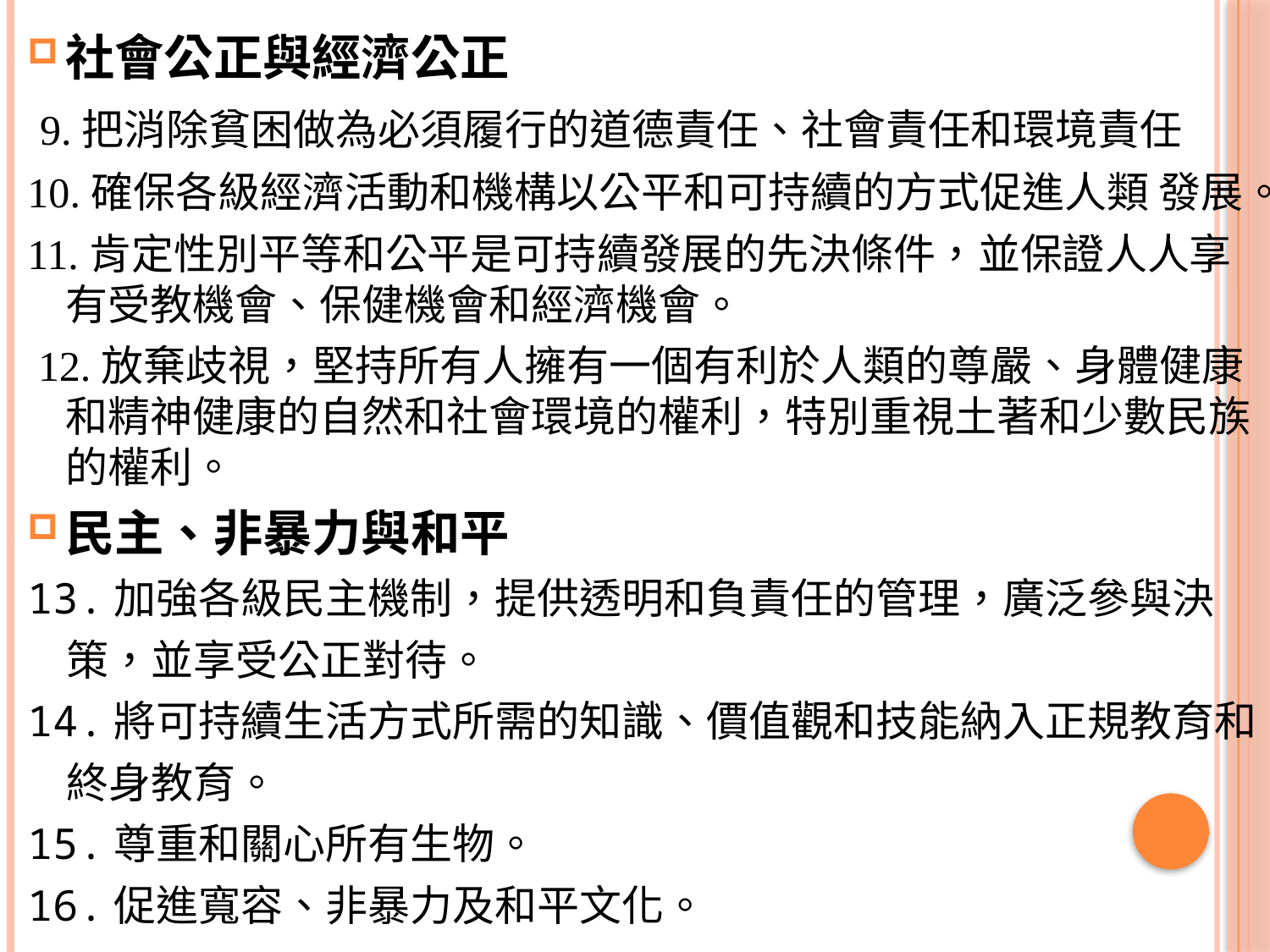

社會公正與經濟公正
 9.把消除貧困做為必須履行的道德責任、社會責任和環境責任
10.確保各級經濟活動和機構以公平和可持續的方式促進人類 發展。
11.肯定性別平等和公平是可持續發展的先決條件，並保證人人享有受教機會、保健機會和經濟機會。
 12.放棄歧視，堅持所有人擁有一個有利於人類的尊嚴、身體健康和精神健康的自然和社會環境的權利，特別重視土著和少數民族的權利。
民主、非暴力與和平
13.加強各級民主機制，提供透明和負責任的管理，廣泛參與決
   策，並享受公正對待。
14.將可持續生活方式所需的知識、價值觀和技能納入正規教育和
   終身教育。
15.尊重和關心所有生物。
16.促進寬容、非暴力及和平文化。